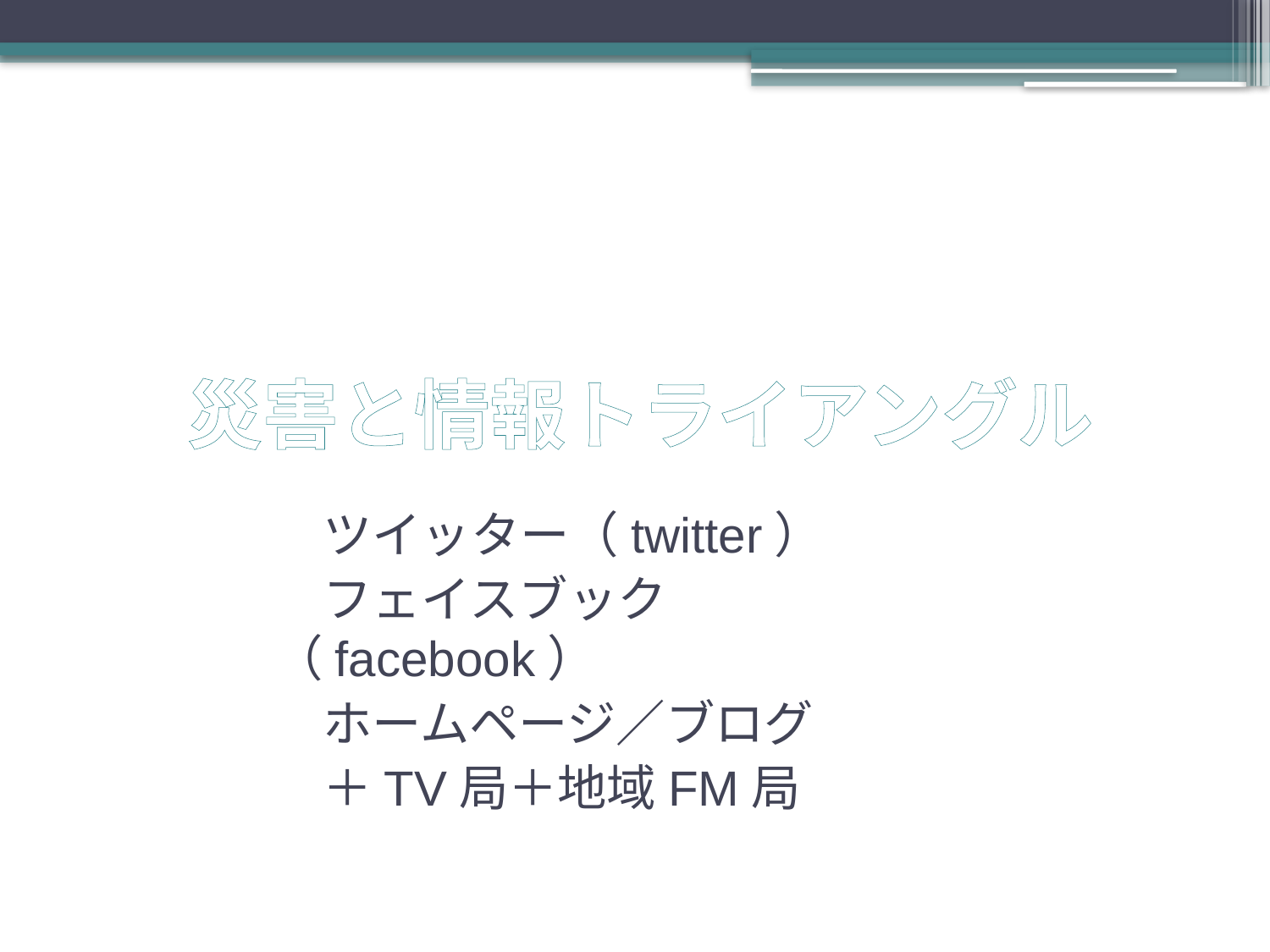

# 災害と情報トライアングル
　ツイッター（twitter）
　フェイスブック（facebook）
　ホームページ／ブログ
　＋TV局＋地域FM局